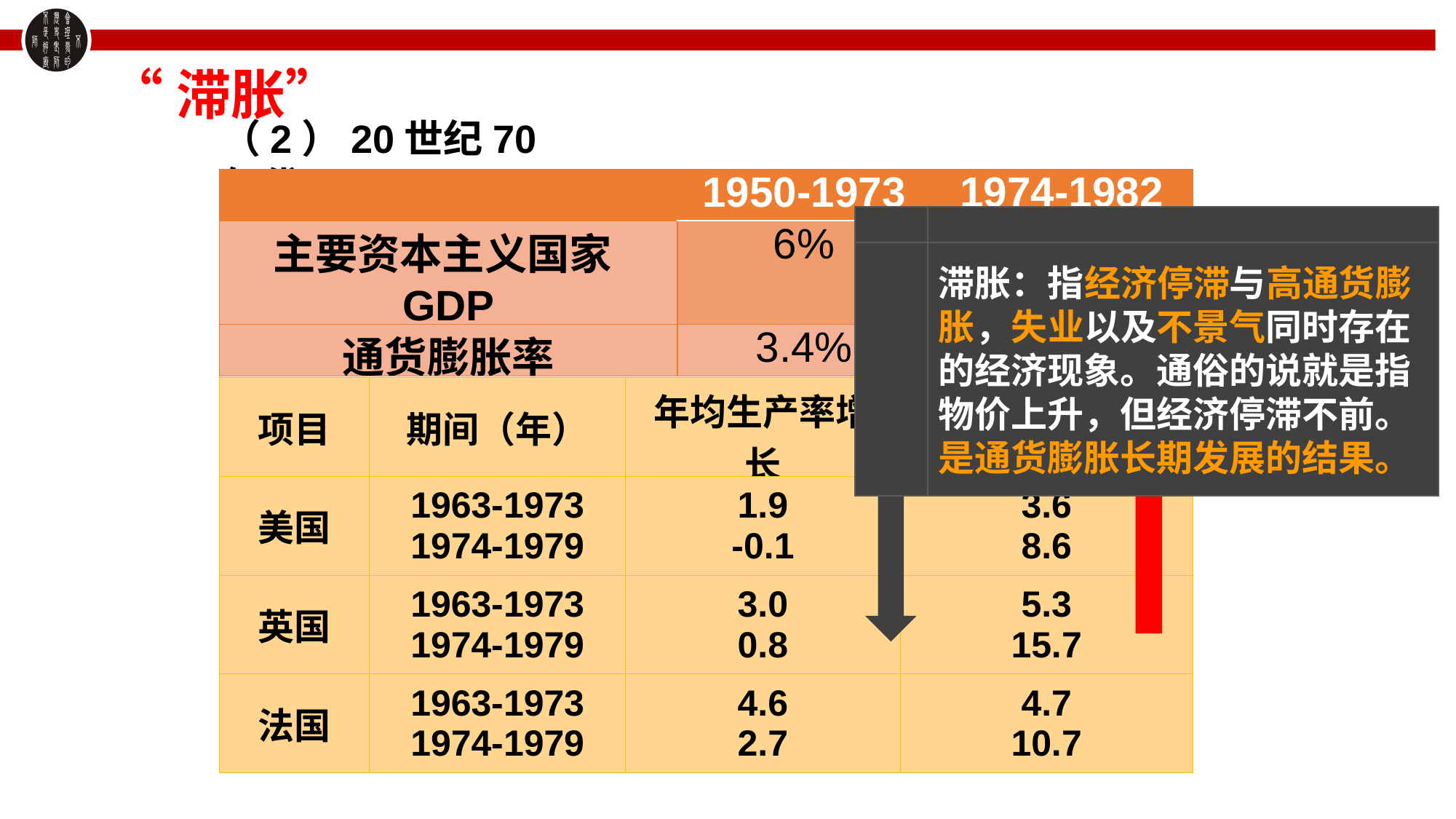

“滞胀”
（2）20世纪70年代
|  | 1950-1973 | 1974-1982 |
| --- | --- | --- |
| 主要资本主义国家GDP | 6% | 2.4% |
| 通货膨胀率 | 3.4% | 9.9% |
滞胀：指经济停滞与高通货膨胀，失业以及不景气同时存在的经济现象。通俗的说就是指物价上升，但经济停滞不前。是通货膨胀长期发展的结果。

| 项目 | 期间（年） | 年均生产率增长 | 消费品价格提高 |
| --- | --- | --- | --- |
| 美国 | 1963-1973 1974-1979 | 1.9 -0.1 | 3.6 8.6 |
| 英国 | 1963-1973 1974-1979 | 3.0 0.8 | 5.3 15.7 |
| 法国 | 1963-1973 1974-1979 | 4.6 2.7 | 4.7 10.7 |